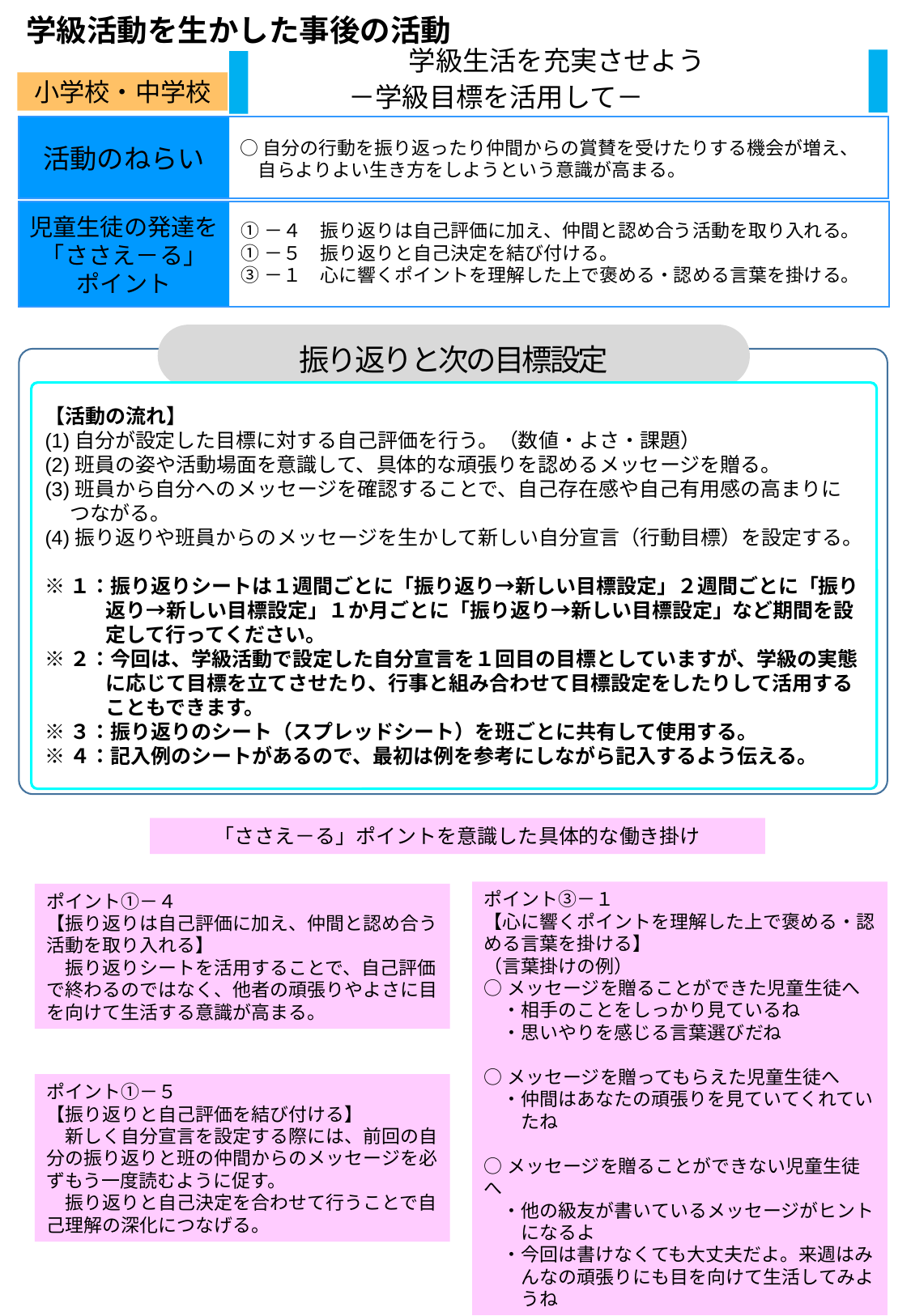

学級活動を生かした事後の活動
学級生活を充実させよう
－学級目標を活用して－

小学校・中学校
活動のねらい

○自分の行動を振り返ったり仲間からの賞賛を受けたりする機会が増え、
　自らよりよい生き方をしようという意識が高まる。
①－４　振り返りは自己評価に加え、仲間と認め合う活動を取り入れる。
①－５　振り返りと自己決定を結び付ける。
③－１　心に響くポイントを理解した上で褒める・認める言葉を掛ける。
児童生徒の発達を
「ささえ－る」
ポイント

振り返りと次の目標設定

【活動の流れ】
(1)自分が設定した目標に対する自己評価を行う。（数値・よさ・課題）
(2)班員の姿や活動場面を意識して、具体的な頑張りを認めるメッセージを贈る。
(3)班員から自分へのメッセージを確認することで、自己存在感や自己有用感の高まりに
　 つながる。
(4)振り返りや班員からのメッセージを生かして新しい自分宣言（行動目標）を設定する。

※１：振り返りシートは１週間ごとに「振り返り→新しい目標設定」２週間ごとに「振り
　　　返り→新しい目標設定」１か月ごとに「振り返り→新しい目標設定」など期間を設
　　　定して行ってください。
※２：今回は、学級活動で設定した自分宣言を１回目の目標としていますが、学級の実態
　　　に応じて目標を立てさせたり、行事と組み合わせて目標設定をしたりして活用する
　　　こともできます。
※３：振り返りのシート（スプレッドシート）を班ごとに共有して使用する。
※４：記入例のシートがあるので、最初は例を参考にしながら記入するよう伝える。
「ささえ－る」ポイントを意識した具体的な働き掛け
ポイント③－１
【心に響くポイントを理解した上で褒める・認める言葉を掛ける】
（言葉掛けの例）
○メッセージを贈ることができた児童生徒へ
　・相手のことをしっかり見ているね
　・思いやりを感じる言葉選びだね

○メッセージを贈ってもらえた児童生徒へ
　・仲間はあなたの頑張りを見ていてくれてい
　　たね

○メッセージを贈ることができない児童生徒へ
　・他の級友が書いているメッセージがヒント
　　になるよ
　・今回は書けなくても大丈夫だよ。来週はみ
　　んなの頑張りにも目を向けて生活してみよ
　　うね
ポイント①－４
【振り返りは自己評価に加え、仲間と認め合う活動を取り入れる】
　振り返りシートを活用することで、自己評価で終わるのではなく、他者の頑張りやよさに目を向けて生活する意識が高まる。

ポイント①－５
【振り返りと自己評価を結び付ける】
　新しく自分宣言を設定する際には、前回の自分の振り返りと班の仲間からのメッセージを必ずもう一度読むように促す。
　振り返りと自己決定を合わせて行うことで自己理解の深化につなげる。